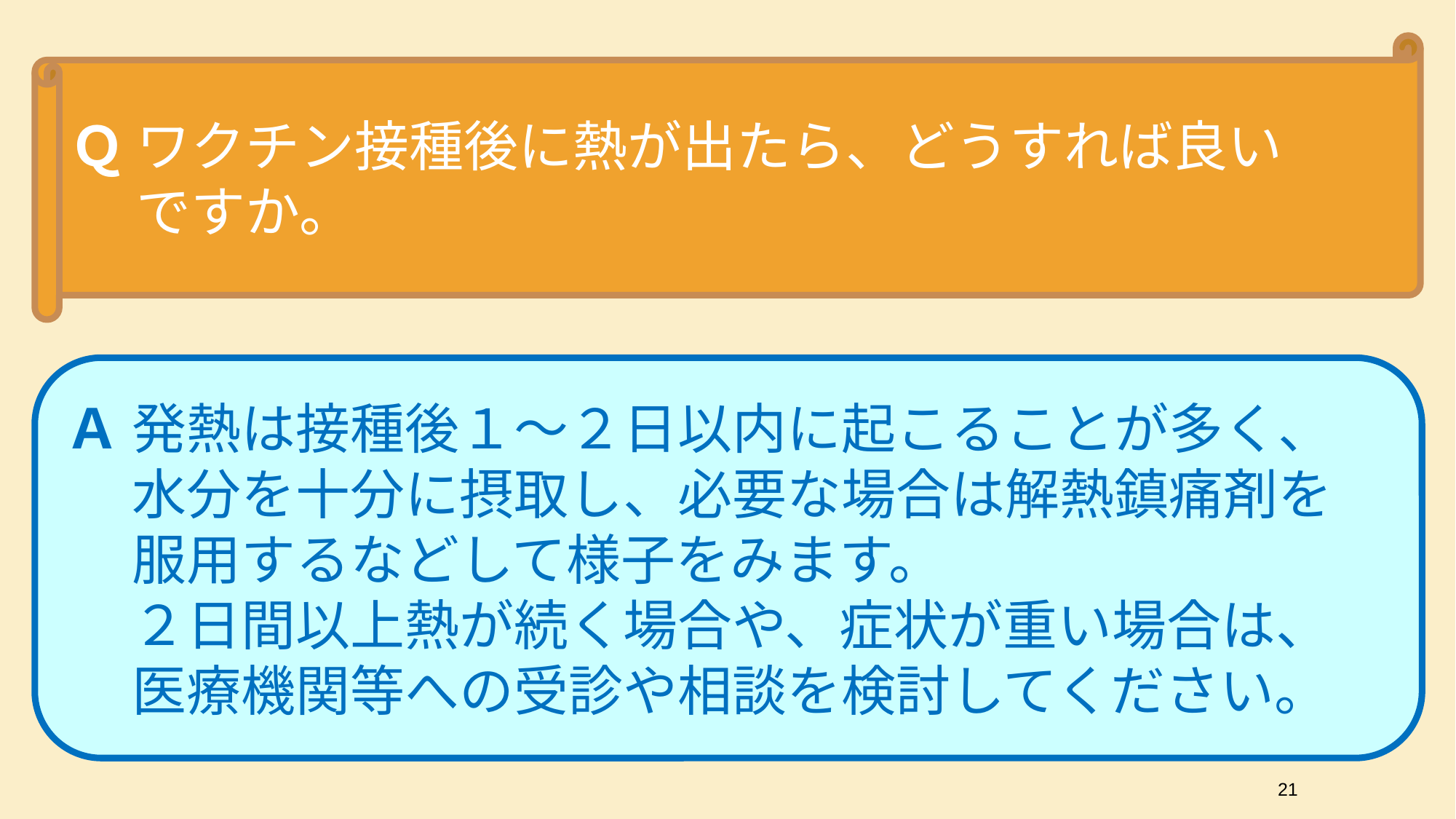

Ｑ ワクチン接種後に熱が出たら、どうすれば良い
　 ですか。
Ａ 発熱は接種後１～２日以内に起こることが多く、
　 水分を十分に摂取し、必要な場合は解熱鎮痛剤を
　 服用するなどして様子をみます。
　 ２日間以上熱が続く場合や、症状が重い場合は、
　 医療機関等への受診や相談を検討してください。
21